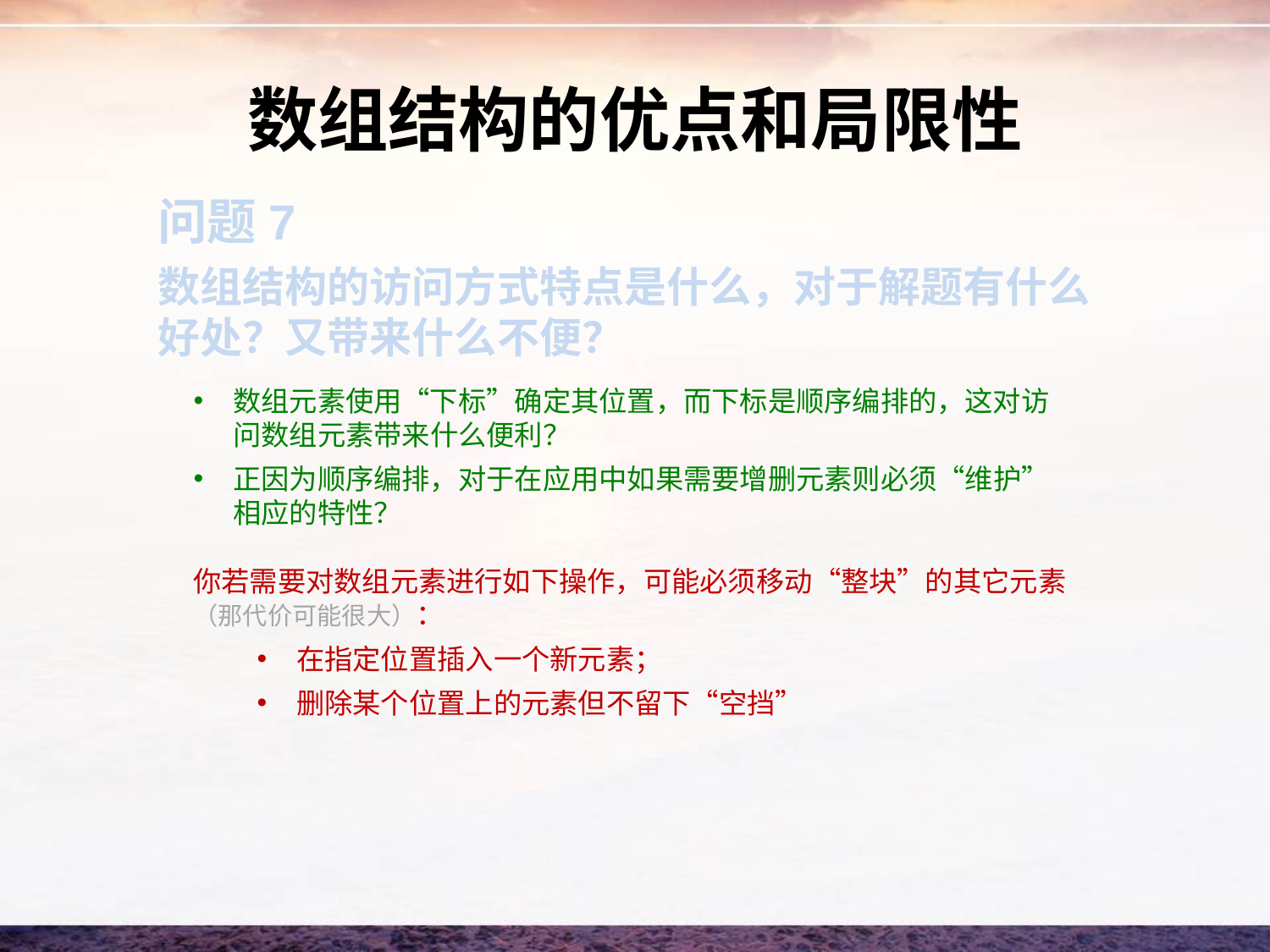

# 数组结构的优点和局限性
问题7
数组结构的访问方式特点是什么，对于解题有什么好处？又带来什么不便？
数组元素使用“下标”确定其位置，而下标是顺序编排的，这对访问数组元素带来什么便利？
正因为顺序编排，对于在应用中如果需要增删元素则必须“维护”相应的特性？

你若需要对数组元素进行如下操作，可能必须移动“整块”的其它元素（那代价可能很大）：
在指定位置插入一个新元素；
删除某个位置上的元素但不留下“空挡”